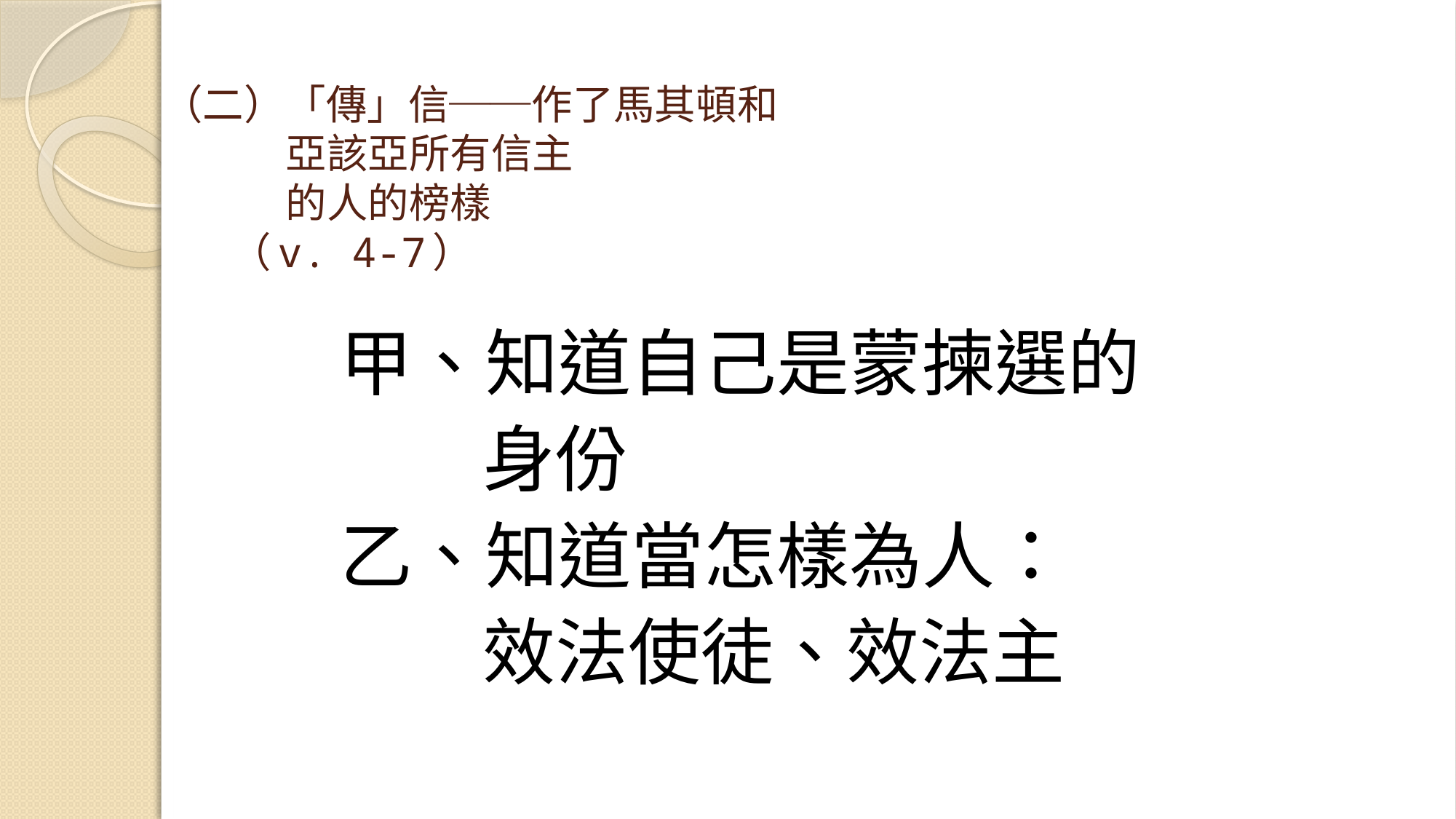

# （二）「傳」信──作了馬其頓和 亞該亞所有信主 的人的榜樣 （v. 4-7）
甲、知道自己是蒙揀選的
	 身份
乙、知道當怎樣為人：
	 效法使徒、效法主